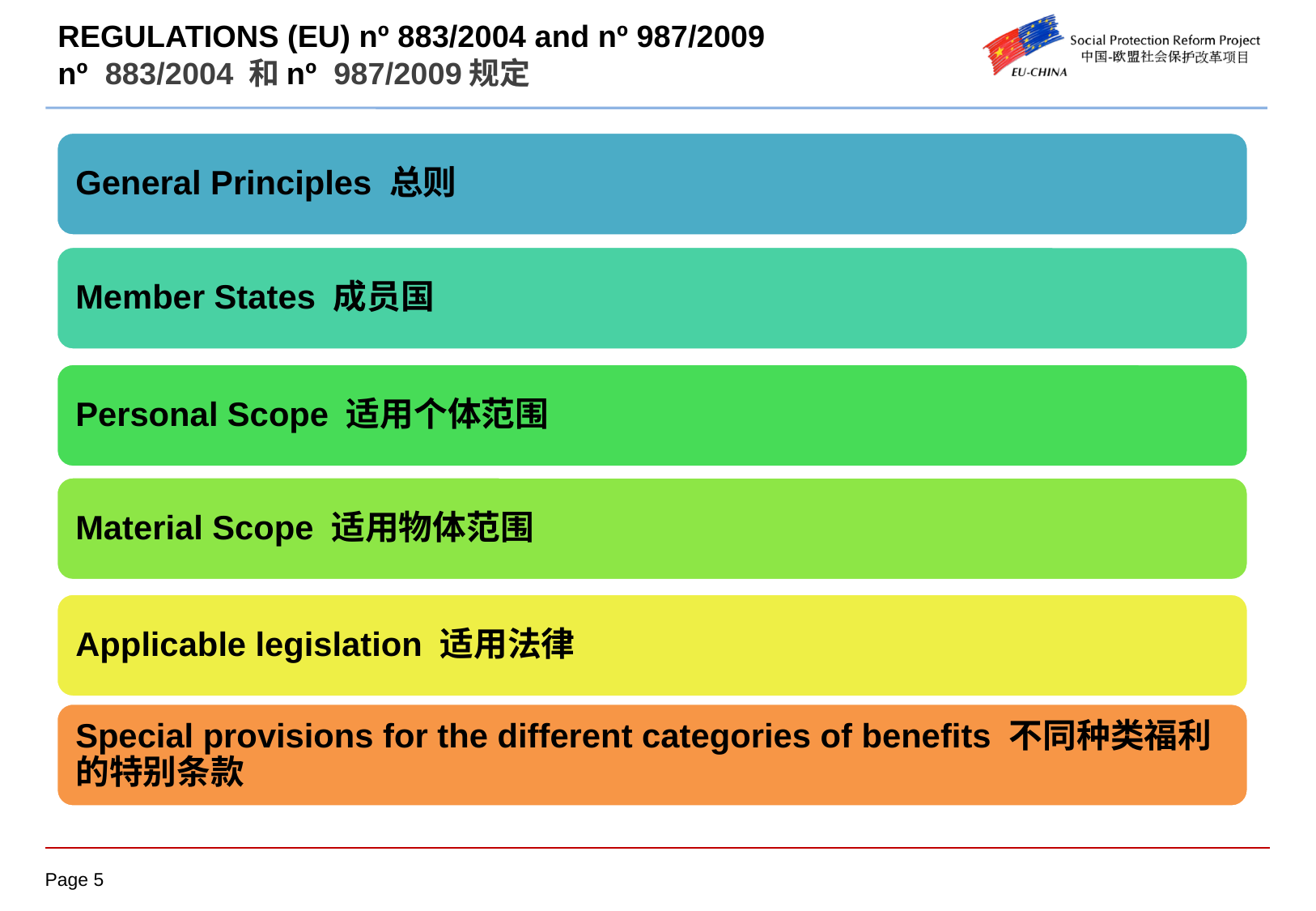

# REGULATIONS (EU) nº 883/2004 and nº 987/2009 nº  883/2004 和nº  987/2009规定
General Principles 总则
Member States 成员国
Personal Scope 适用个体范围
Material Scope 适用物体范围
Applicable legislation 适用法律
Special provisions for the different categories of benefits 不同种类福利的特别条款